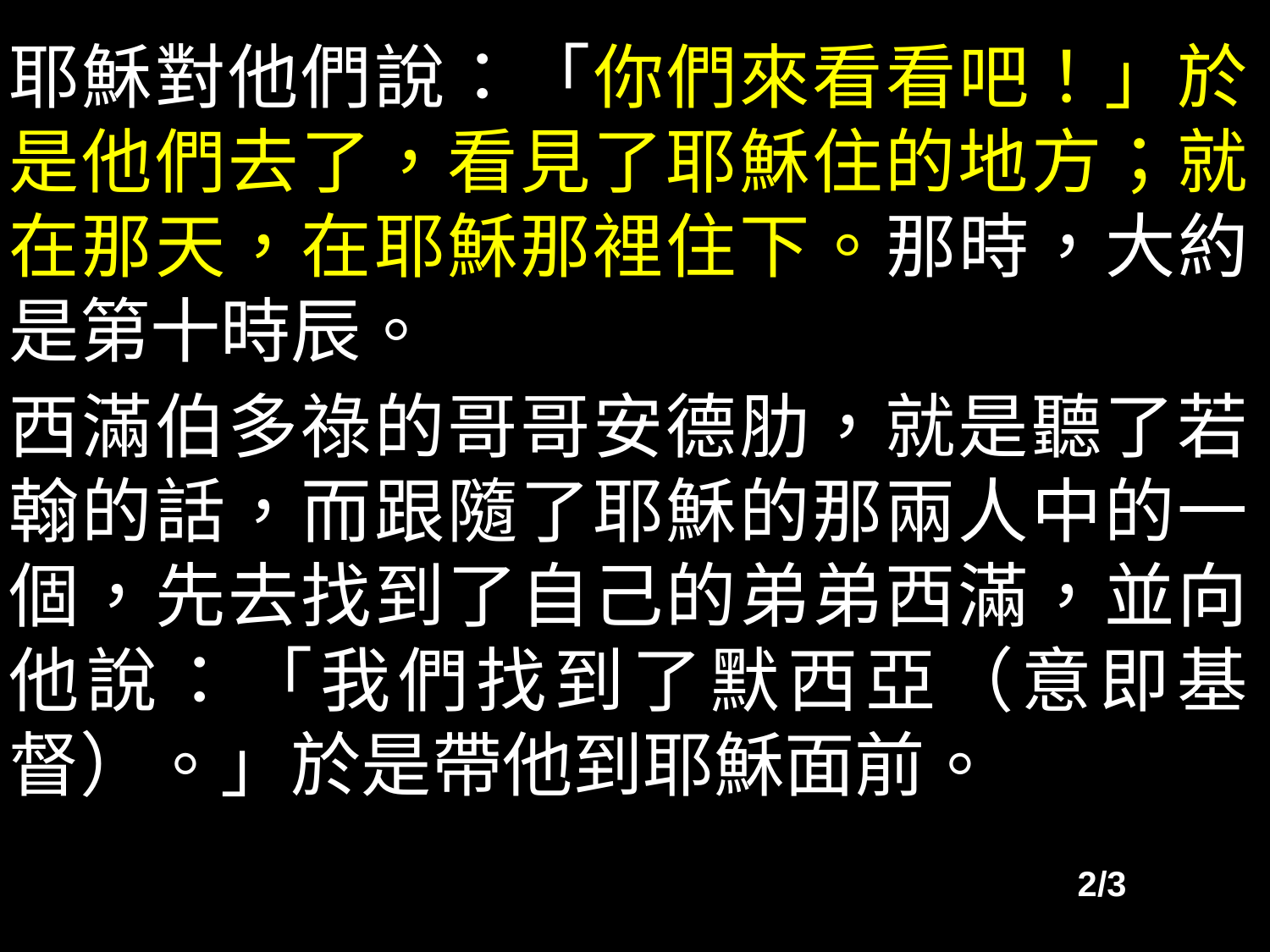

耶穌對他們說：「你們來看看吧！」於是他們去了，看見了耶穌住的地方；就在那天，在耶穌那裡住下。那時，大約是第十時辰。
西滿伯多祿的哥哥安德肋，就是聽了若翰的話，而跟隨了耶穌的那兩人中的一個，先去找到了自己的弟弟西滿，並向他說：「我們找到了默西亞（意即基督）。」於是帶他到耶穌面前。

2/3